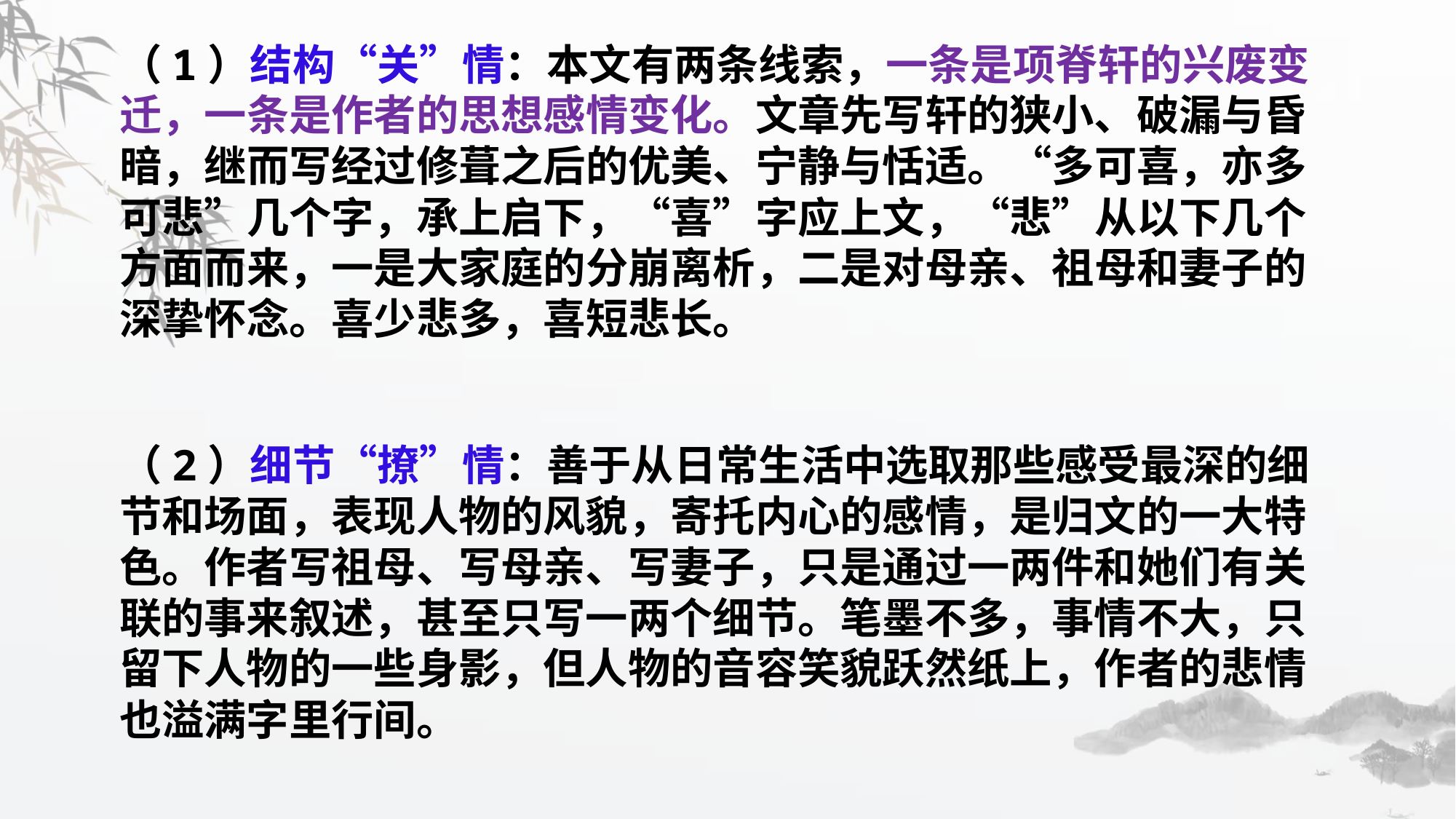

（1）结构“关”情：本文有两条线索，一条是项脊轩的兴废变迁，一条是作者的思想感情变化。文章先写轩的狭小、破漏与昏暗，继而写经过修葺之后的优美、宁静与恬适。“多可喜，亦多可悲”几个字，承上启下，“喜”字应上文，“悲”从以下几个方面而来，一是大家庭的分崩离析，二是对母亲、祖母和妻子的深挚怀念。喜少悲多，喜短悲长。
（2）细节“撩”情：善于从日常生活中选取那些感受最深的细节和场面，表现人物的风貌，寄托内心的感情，是归文的一大特色。作者写祖母、写母亲、写妻子，只是通过一两件和她们有关联的事来叙述，甚至只写一两个细节。笔墨不多，事情不大，只留下人物的一些身影，但人物的音容笑貌跃然纸上，作者的悲情也溢满字里行间。